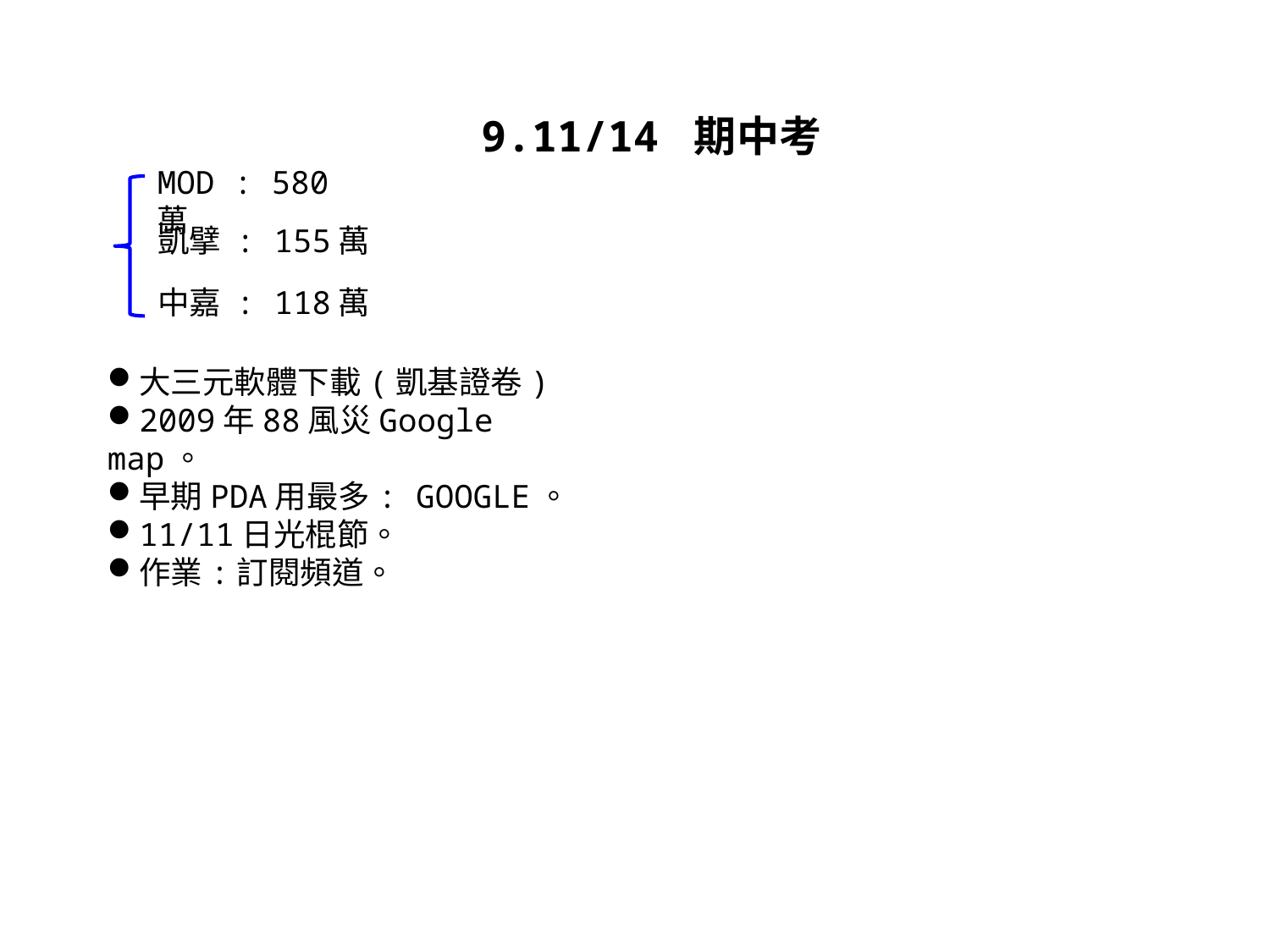

9.11/14 期中考
MOD : 580萬

凱擘 : 155萬
中嘉 : 118萬
大三元軟體下載(凱基證卷)
2009年88風災Google map。
早期PDA用最多: GOOGLE。
11/11日光棍節。
作業:訂閱頻道。